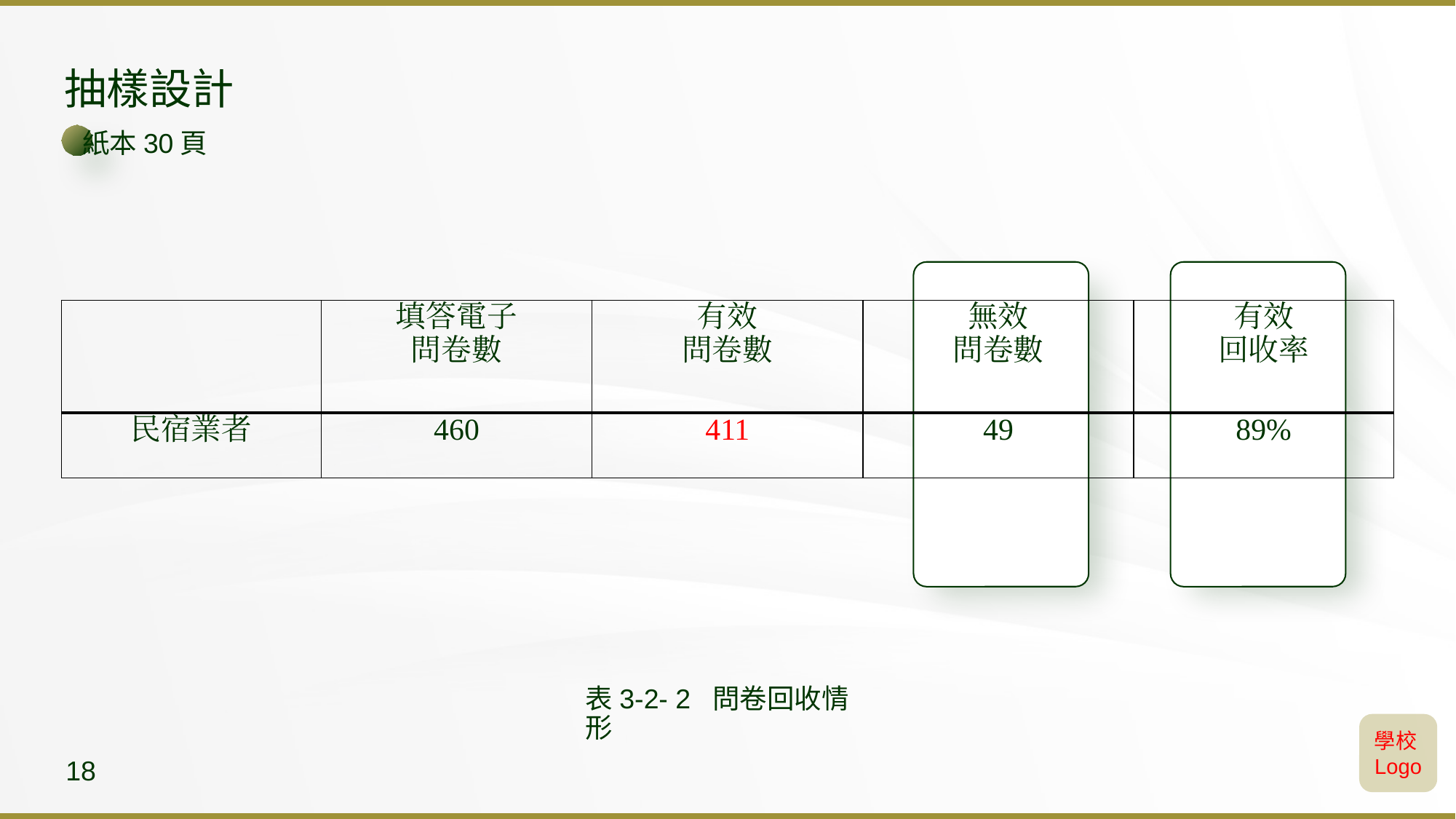

抽樣設計
紙本30頁

|  | 填答電子 問卷數 | 有效 問卷數 | 無效 問卷數 | 有效 回收率 |
| --- | --- | --- | --- | --- |
| 民宿業者 | 460 | 411 | 49 | 89% |
表3-2- 2  問卷回收情形
學校Logo
18